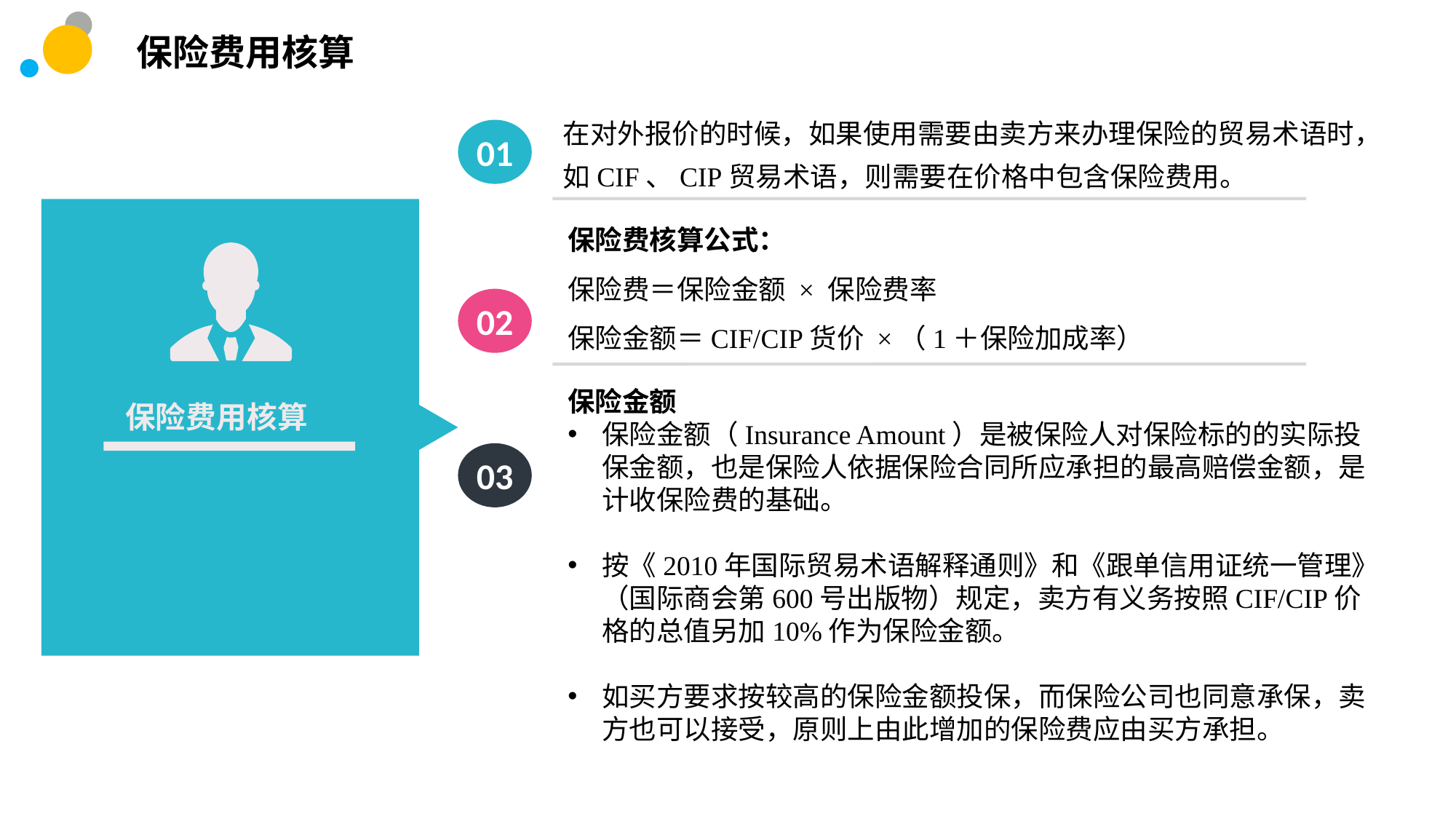

2013-2014
ANNUAL
             REPORT

保险费用核算
在对外报价的时候，如果使用需要由卖方来办理保险的贸易术语时，如CIF、CIP贸易术语，则需要在价格中包含保险费用。
01

保险费用核算

保险费核算公式：
保险费＝保险金额 × 保险费率
保险金额＝CIF/CIP货价 ×（1＋保险加成率）
02
保险金额
保险金额（Insurance Amount）是被保险人对保险标的的实际投保金额，也是保险人依据保险合同所应承担的最高赔偿金额，是计收保险费的基础。

按《2010年国际贸易术语解释通则》和《跟单信用证统一管理》（国际商会第600号出版物）规定，卖方有义务按照CIF/CIP价格的总值另加10%作为保险金额。

如买方要求按较高的保险金额投保，而保险公司也同意承保，卖方也可以接受，原则上由此增加的保险费应由买方承担。

03